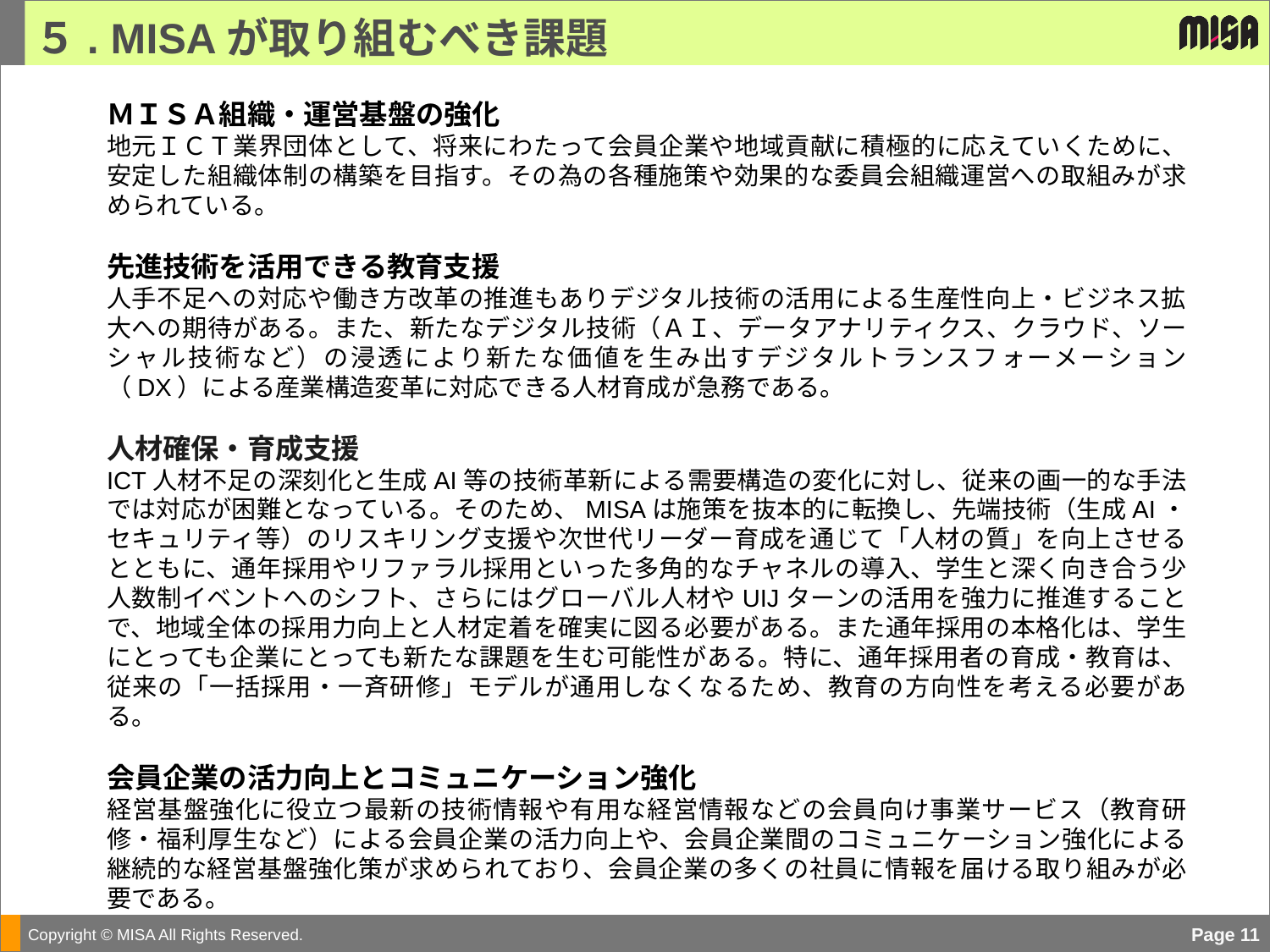

５. MISAが取り組むべき課題
ＭＩＳＡ組織・運営基盤の強化
地元ＩＣＴ業界団体として、将来にわたって会員企業や地域貢献に積極的に応えていくために、安定した組織体制の構築を目指す。その為の各種施策や効果的な委員会組織運営への取組みが求められている。

先進技術を活用できる教育支援
人手不足への対応や働き方改革の推進もありデジタル技術の活用による生産性向上・ビジネス拡大への期待がある。また、新たなデジタル技術（ＡＩ、データアナリティクス、クラウド、ソーシャル技術など）の浸透により新たな価値を生み出すデジタルトランスフォーメーション（DX）による産業構造変革に対応できる人材育成が急務である。

人材確保・育成支援
ICT人材不足の深刻化と生成AI等の技術革新による需要構造の変化に対し、従来の画一的な手法では対応が困難となっている。そのため、MISAは施策を抜本的に転換し、先端技術（生成AI・セキュリティ等）のリスキリング支援や次世代リーダー育成を通じて「人材の質」を向上させるとともに、通年採用やリファラル採用といった多角的なチャネルの導入、学生と深く向き合う少人数制イベントへのシフト、さらにはグローバル人材やUIJターンの活用を強力に推進することで、地域全体の採用力向上と人材定着を確実に図る必要がある。また通年採用の本格化は、学生にとっても企業にとっても新たな課題を生む可能性がある。特に、通年採用者の育成・教育は、従来の「一括採用・一斉研修」モデルが通用しなくなるため、教育の方向性を考える必要がある。

会員企業の活力向上とコミュニケーション強化
経営基盤強化に役立つ最新の技術情報や有用な経営情報などの会員向け事業サービス（教育研修・福利厚生など）による会員企業の活力向上や、会員企業間のコミュニケーション強化による継続的な経営基盤強化策が求められており、会員企業の多くの社員に情報を届ける取り組みが必要である。